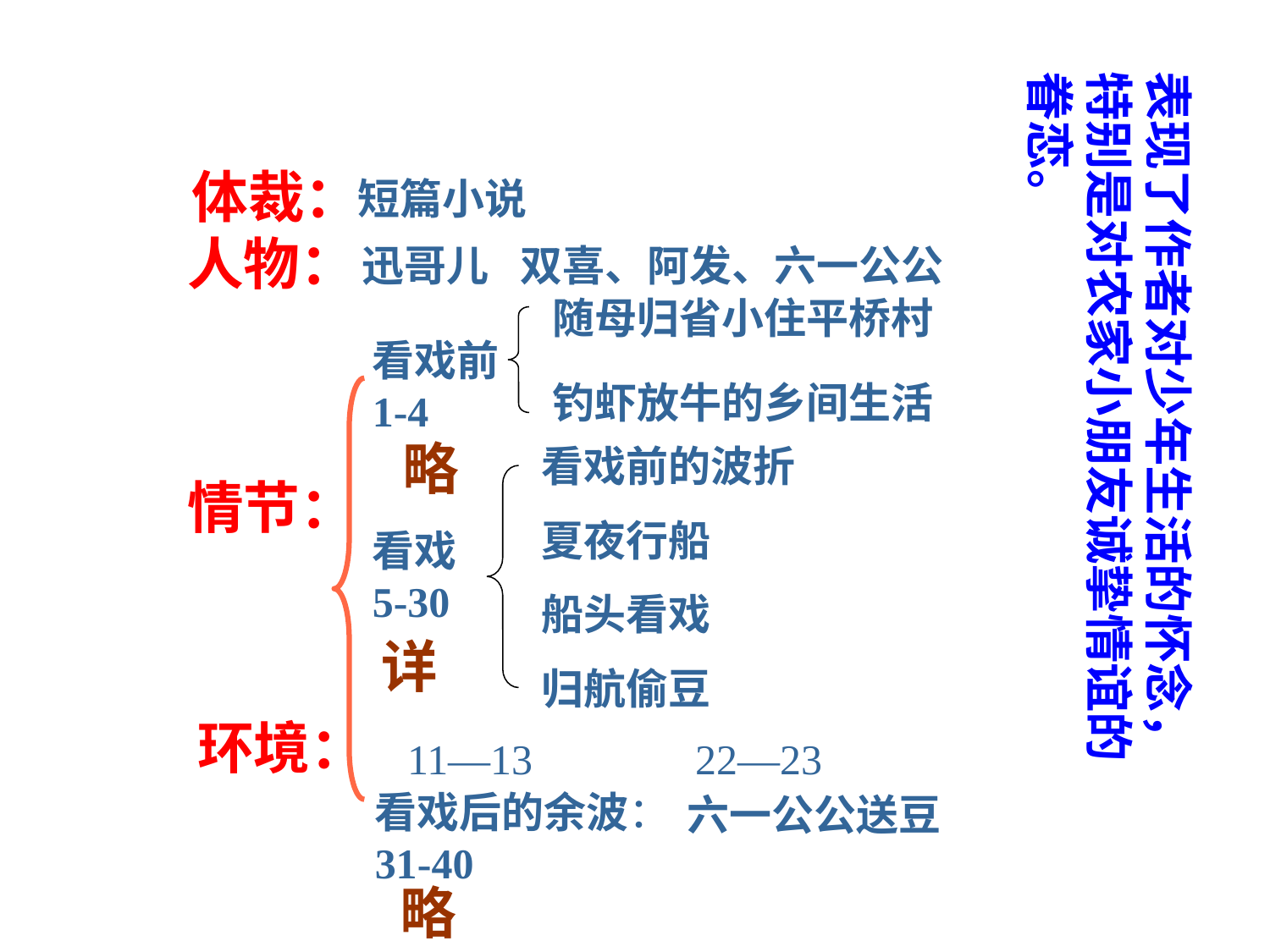

表现了作者对少年生活的怀念，特别是对农家小朋友诚挚情谊的眷恋。
体裁：
短篇小说
人物：
迅哥儿
双喜、阿发、六一公公
随母归省小住平桥村

看戏前
1-4
钓虾放牛的乡间生活

略
（4—9）
看戏前的波折

情节：
（10—13）
夏夜行船
看戏
5-30
（14—21）
船头看戏
详
（22—30）
归航偷豆
环境：
11—13
22—23
六一公公送豆
看戏后的余波：
31-40
略